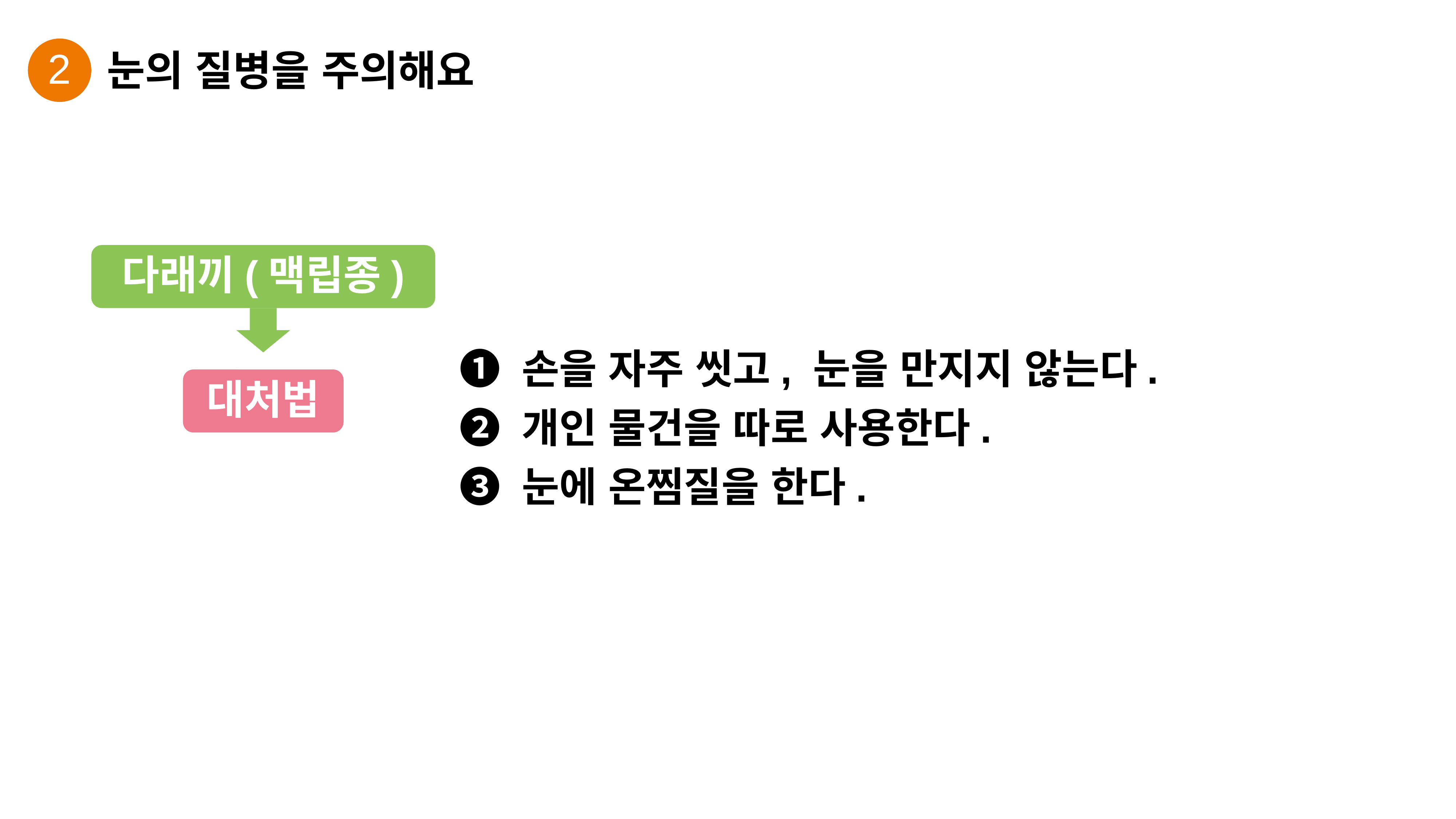

2
눈의 질병을 주의해요

다래끼(맥립종)

➊ 손을 자주 씻고, 눈을 만지지 않는다.
➋ 개인 물건을 따로 사용한다.
➌ 눈에 온찜질을 한다.

대처법